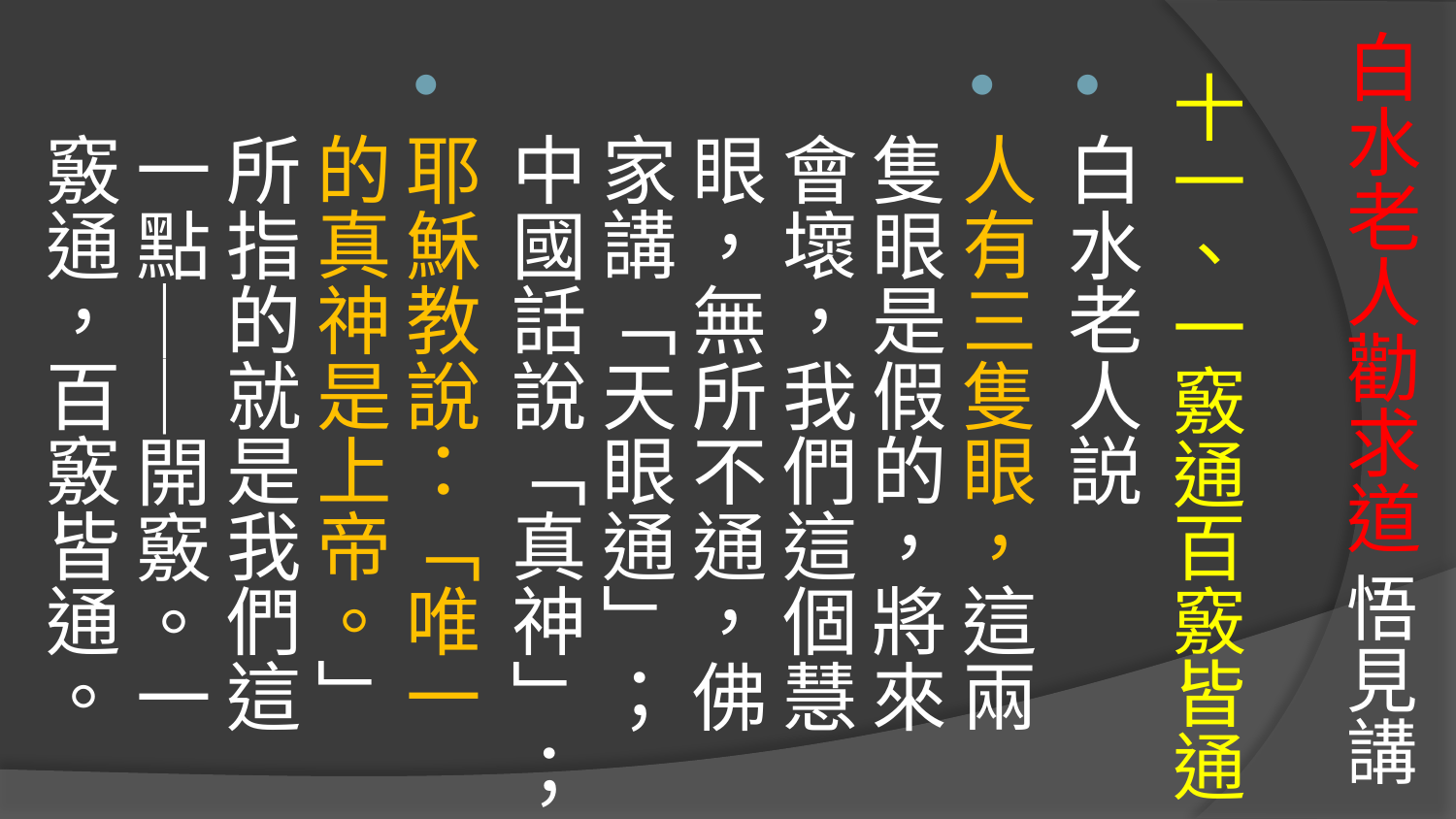

# 白水老人勸求道 悟見講
十一、一竅通百竅皆通
白水老人説
人有三隻眼，這兩隻眼是假的，將來會壞，我們這個慧眼，無所不通，佛家講「天眼通」；中國話說「真神」；
耶穌教說：「唯一的真神是上帝。」所指的就是我們這一點──開竅。一竅通，百竅皆通。